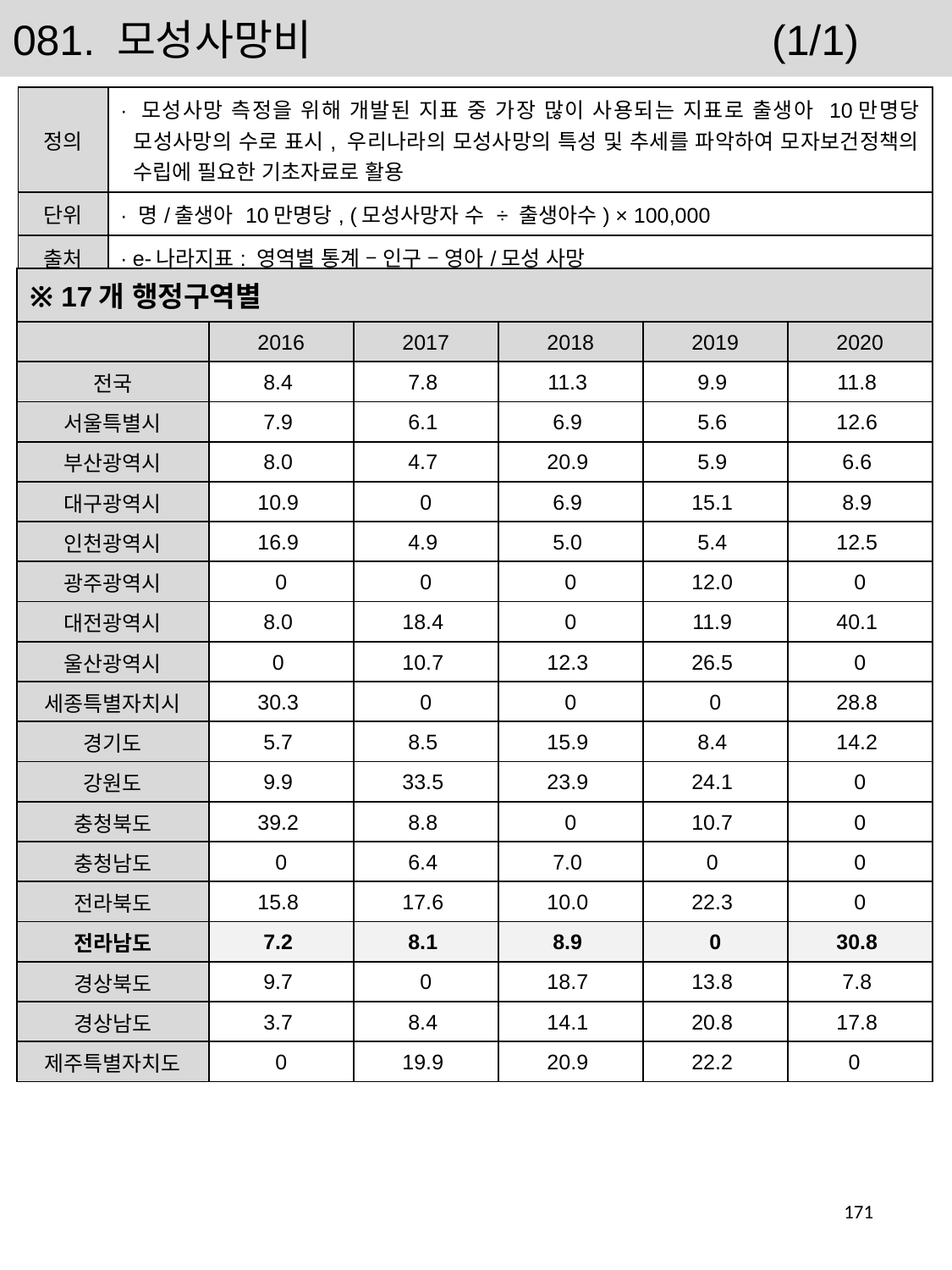

081. 모성사망비                                      (1/1)
| 정의 | ∙ 모성사망 측정을 위해 개발된 지표 중 가장 많이 사용되는 지표로 출생아 10만명당 모성사망의 수로 표시, 우리나라의 모성사망의 특성 및 추세를 파악하여 모자보건정책의 수립에 필요한 기초자료로 활용 |
| --- | --- |
| 단위 | ∙ 명/출생아 10만명당, (모성사망자 수 ÷ 출생아수) × 100,000 |
| 출처 | ∙ e-나라지표: 영역별 통계 – 인구 – 영아/모성 사망 |
| ※ 17개 행정구역별 | 행정구역(시군구) 별 주민등록에 의한 집계 |  |  |  |  |
| --- | --- | --- | --- | --- | --- |
|  | 2016 | 2017 | 2018 | 2019 | 2020 |
| 전국 | 8.4 | 7.8 | 11.3 | 9.9 | 11.8 |
| 서울특별시 | 7.9 | 6.1 | 6.9 | 5.6 | 12.6 |
| 부산광역시 | 8.0 | 4.7 | 20.9 | 5.9 | 6.6 |
| 대구광역시 | 10.9 | 0 | 6.9 | 15.1 | 8.9 |
| 인천광역시 | 16.9 | 4.9 | 5.0 | 5.4 | 12.5 |
| 광주광역시 | 0 | 0 | 0 | 12.0 | 0 |
| 대전광역시 | 8.0 | 18.4 | 0 | 11.9 | 40.1 |
| 울산광역시 | 0 | 10.7 | 12.3 | 26.5 | 0 |
| 세종특별자치시 | 30.3 | 0 | 0 | 0 | 28.8 |
| 경기도 | 5.7 | 8.5 | 15.9 | 8.4 | 14.2 |
| 강원도 | 9.9 | 33.5 | 23.9 | 24.1 | 0 |
| 충청북도 | 39.2 | 8.8 | 0 | 10.7 | 0 |
| 충청남도 | 0 | 6.4 | 7.0 | 0 | 0 |
| 전라북도 | 15.8 | 17.6 | 10.0 | 22.3 | 0 |
| 전라남도 | 7.2 | 8.1 | 8.9 | 0 | 30.8 |
| 경상북도 | 9.7 | 0 | 18.7 | 13.8 | 7.8 |
| 경상남도 | 3.7 | 8.4 | 14.1 | 20.8 | 17.8 |
| 제주특별자치도 | 0 | 19.9 | 20.9 | 22.2 | 0 |
171